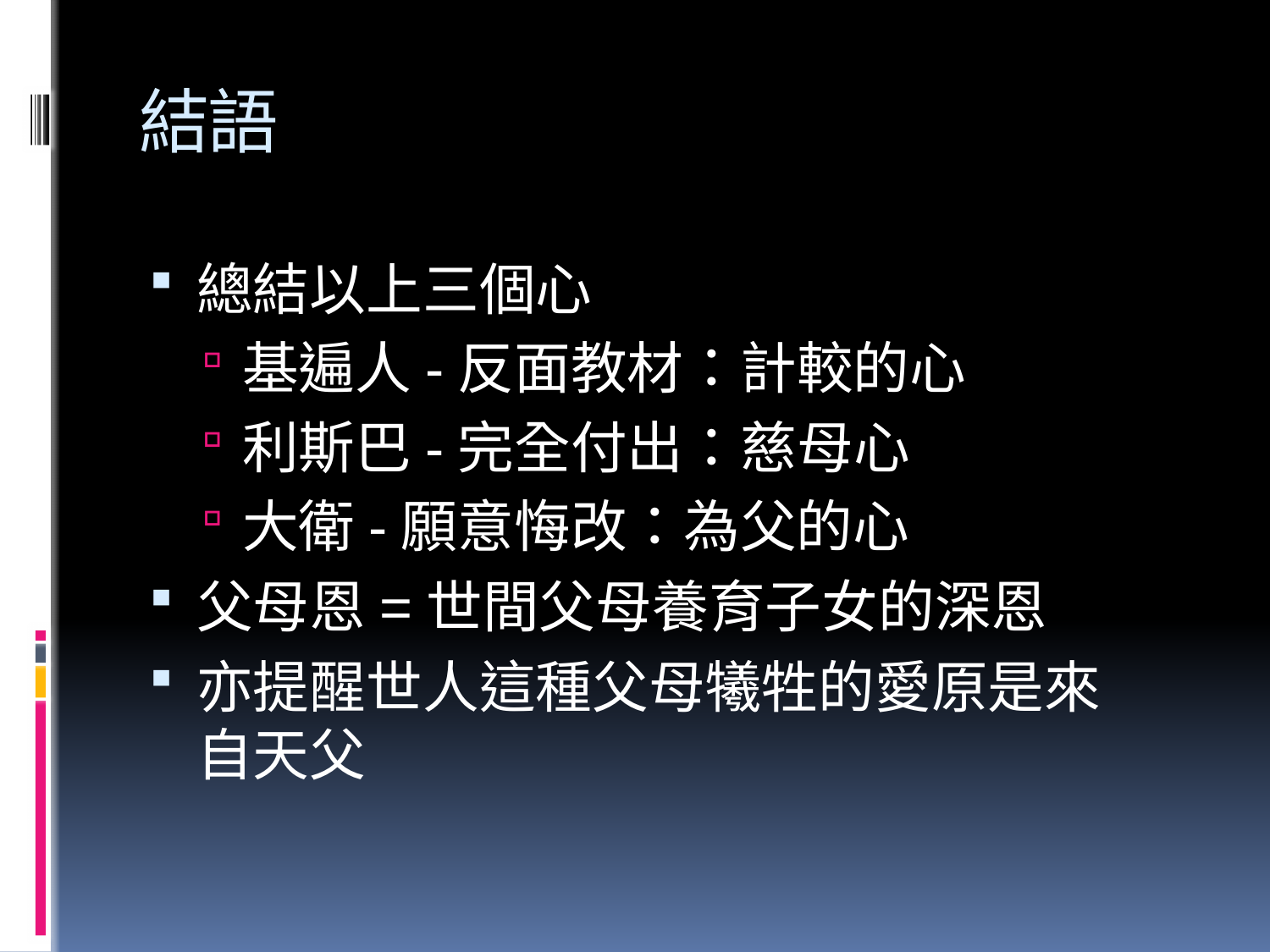

# 結語
總結以上三個心
基遍人-反面教材：計較的心
利斯巴-完全付出：慈母心
大衛-願意悔改：為父的心
父母恩=世間父母養育子女的深恩
亦提醒世人這種父母犧牲的愛原是來自天父